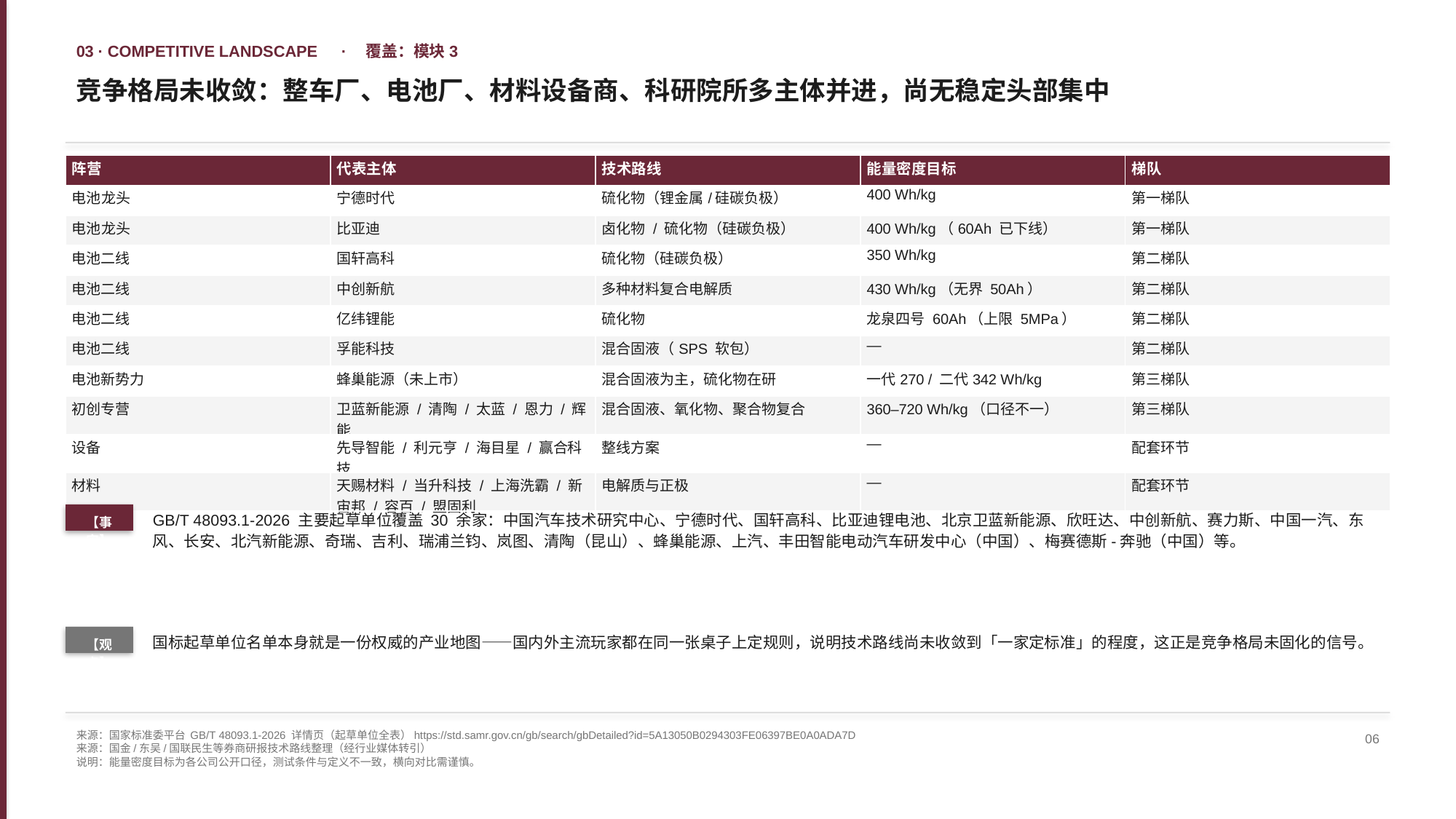

03 · COMPETITIVE LANDSCAPE　·　覆盖：模块3
竞争格局未收敛：整车厂、电池厂、材料设备商、科研院所多主体并进，尚无稳定头部集中

| 阵营 | 代表主体 | 技术路线 | 能量密度目标 | 梯队 |
| --- | --- | --- | --- | --- |
| 电池龙头 | 宁德时代 | 硫化物（锂金属/硅碳负极） | 400 Wh/kg | 第一梯队 |
| 电池龙头 | 比亚迪 | 卤化物 / 硫化物（硅碳负极） | 400 Wh/kg（60Ah 已下线） | 第一梯队 |
| 电池二线 | 国轩高科 | 硫化物（硅碳负极） | 350 Wh/kg | 第二梯队 |
| 电池二线 | 中创新航 | 多种材料复合电解质 | 430 Wh/kg（无界 50Ah） | 第二梯队 |
| 电池二线 | 亿纬锂能 | 硫化物 | 龙泉四号 60Ah（上限 5MPa） | 第二梯队 |
| 电池二线 | 孚能科技 | 混合固液（SPS 软包） | — | 第二梯队 |
| 电池新势力 | 蜂巢能源（未上市） | 混合固液为主，硫化物在研 | 一代270 / 二代342 Wh/kg | 第三梯队 |
| 初创专营 | 卫蓝新能源 / 清陶 / 太蓝 / 恩力 / 辉能 | 混合固液、氧化物、聚合物复合 | 360–720 Wh/kg（口径不一） | 第三梯队 |
| 设备 | 先导智能 / 利元亨 / 海目星 / 赢合科技 | 整线方案 | — | 配套环节 |
| 材料 | 天赐材料 / 当升科技 / 上海洗霸 / 新宙邦 / 容百 / 盟固利 | 电解质与正极 | — | 配套环节 |
GB/T 48093.1-2026 主要起草单位覆盖 30 余家：中国汽车技术研究中心、宁德时代、国轩高科、比亚迪锂电池、北京卫蓝新能源、欣旺达、中创新航、赛力斯、中国一汽、东风、长安、北汽新能源、奇瑞、吉利、瑞浦兰钧、岚图、清陶（昆山）、蜂巢能源、上汽、丰田智能电动汽车研发中心（中国）、梅赛德斯-奔驰（中国）等。

【事实】
国标起草单位名单本身就是一份权威的产业地图——国内外主流玩家都在同一张桌子上定规则，说明技术路线尚未收敛到「一家定标准」的程度，这正是竞争格局未固化的信号。

【观点】

来源：国家标准委平台 GB/T 48093.1-2026 详情页（起草单位全表）https://std.samr.gov.cn/gb/search/gbDetailed?id=5A13050B0294303FE06397BE0A0ADA7D
来源：国金/东吴/国联民生等券商研报技术路线整理（经行业媒体转引）
说明：能量密度目标为各公司公开口径，测试条件与定义不一致，横向对比需谨慎。
06